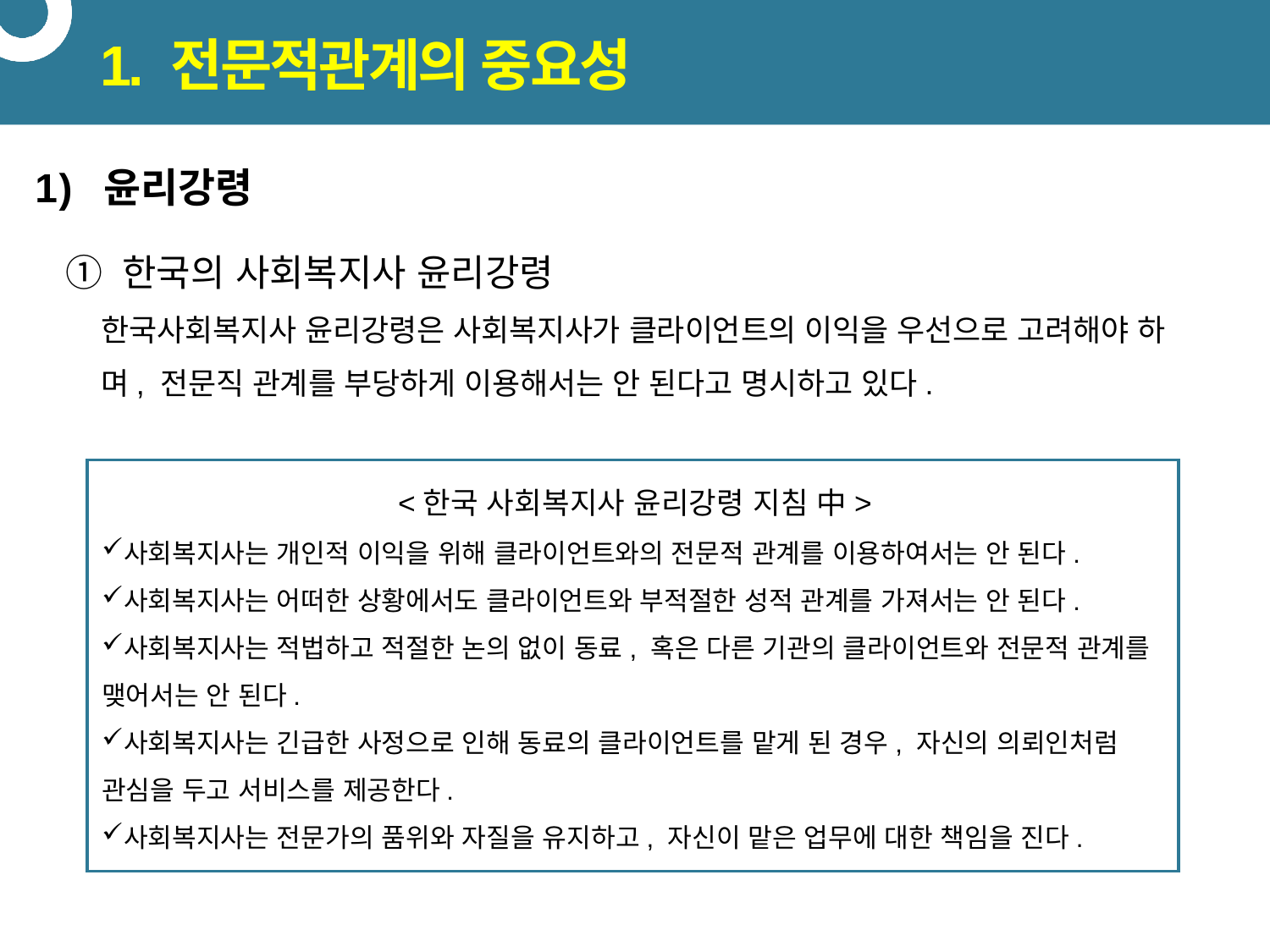

# 1. 전문적관계의 중요성
윤리강령
   ① 한국의 사회복지사 윤리강령
       한국사회복지사 윤리강령은 사회복지사가 클라이언트의 이익을 우선으로 고려해야 하
       며, 전문직 관계를 부당하게 이용해서는 안 된다고 명시하고 있다.

<한국 사회복지사 윤리강령 지침 中>
사회복지사는 개인적 이익을 위해 클라이언트와의 전문적 관계를 이용하여서는 안 된다.
사회복지사는 어떠한 상황에서도 클라이언트와 부적절한 성적 관계를 가져서는 안 된다.
사회복지사는 적법하고 적절한 논의 없이 동료, 혹은 다른 기관의 클라이언트와 전문적 관계를 맺어서는 안 된다.
사회복지사는 긴급한 사정으로 인해 동료의 클라이언트를 맡게 된 경우, 자신의 의뢰인처럼 관심을 두고 서비스를 제공한다.
사회복지사는 전문가의 품위와 자질을 유지하고, 자신이 맡은 업무에 대한 책임을 진다.